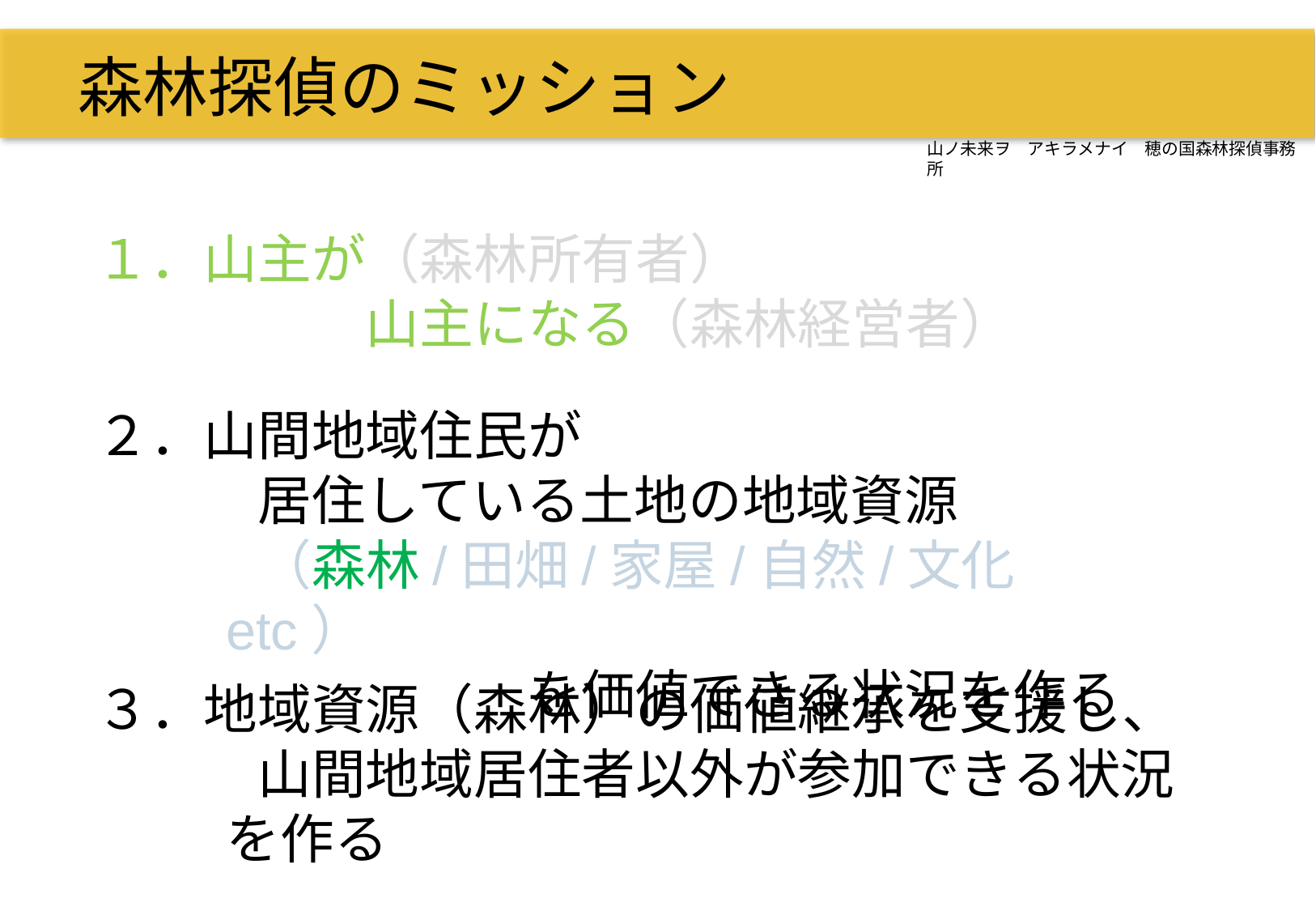

# 森林探偵のミッション
山ノ未来ヲ　アキラメナイ　穂の国森林探偵事務所
１．山主が（森林所有者）
　　　　　山主になる（森林経営者）
２．山間地域住民が
　　　居住している土地の地域資源
　　　（森林/田畑/家屋/自然/文化etc）
　　　　　　　　を価値できる状況を作る
３．地域資源（森林）の価値継承を支援し、
　　　山間地域居住者以外が参加できる状況を作る